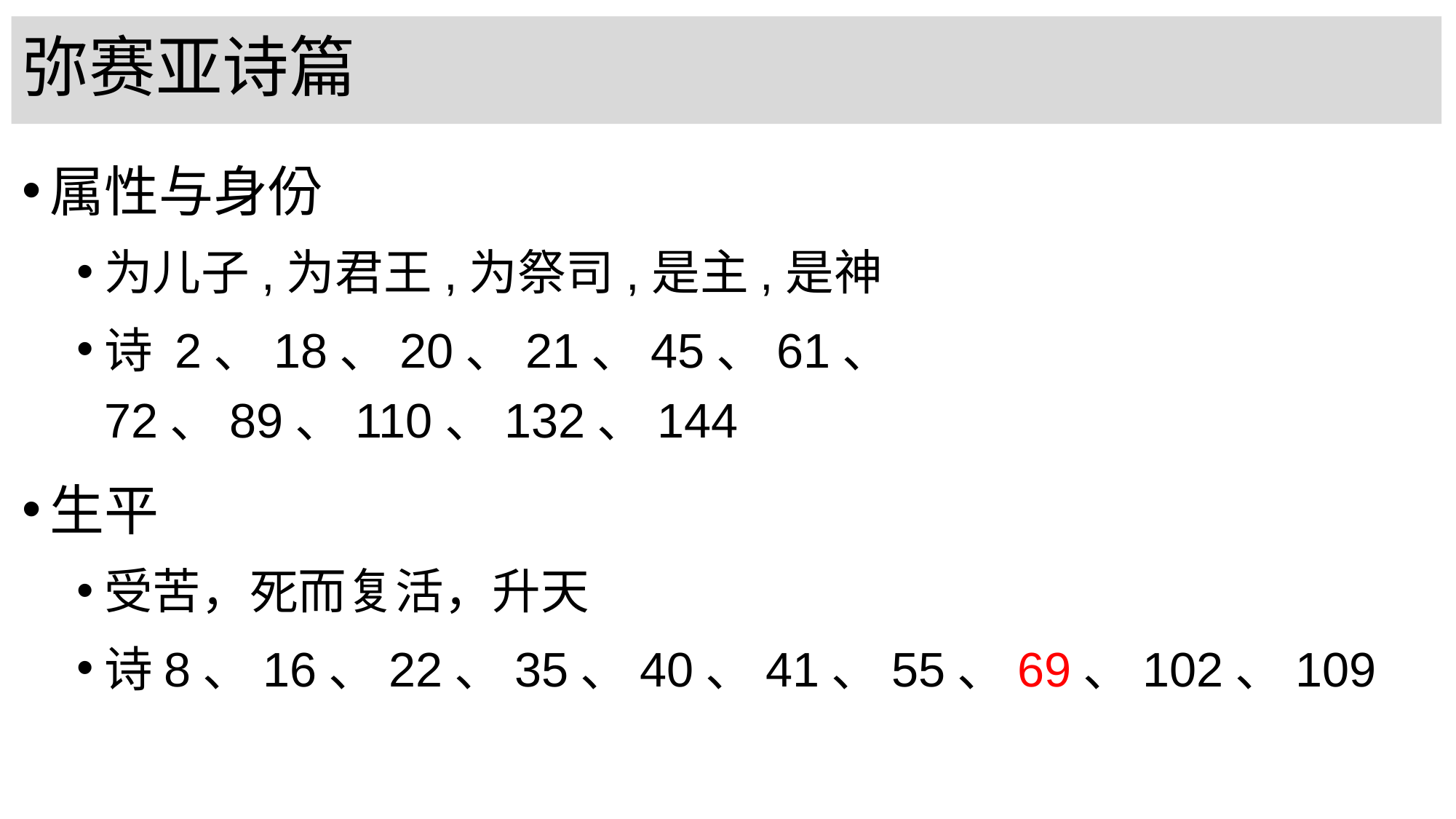

# 弥赛亚诗篇
属性与身份
为儿子,为君王,为祭司,是主,是神
诗 2、18、20、21、45、61、 72、89、110、132、144
生平
受苦，死而复活，升天
诗8、16、22、35、40、41、55、69、102、109